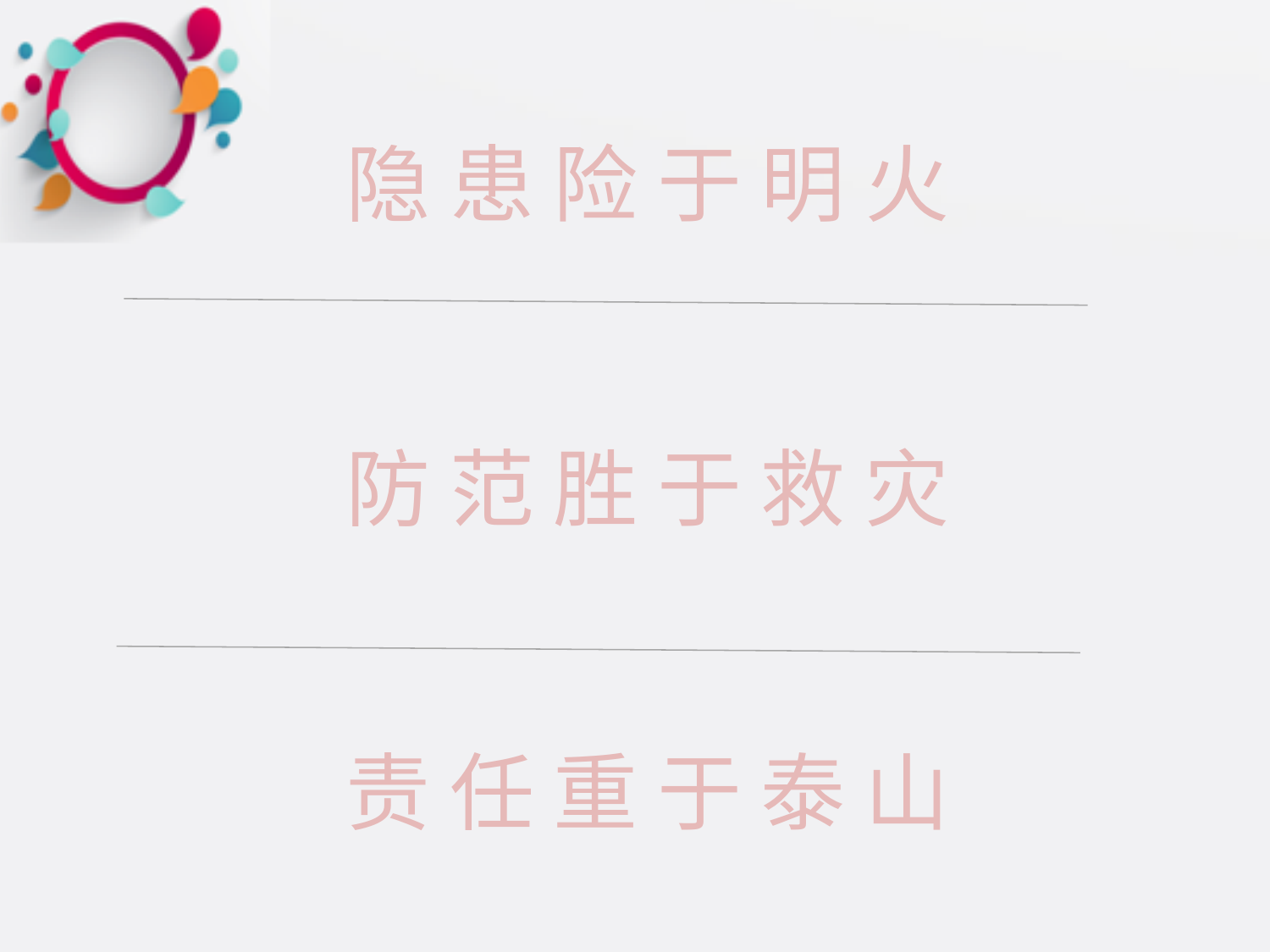

隐 患 险 于 明 火

防 范 胜 于 救 灾

责 任 重 于 泰 山